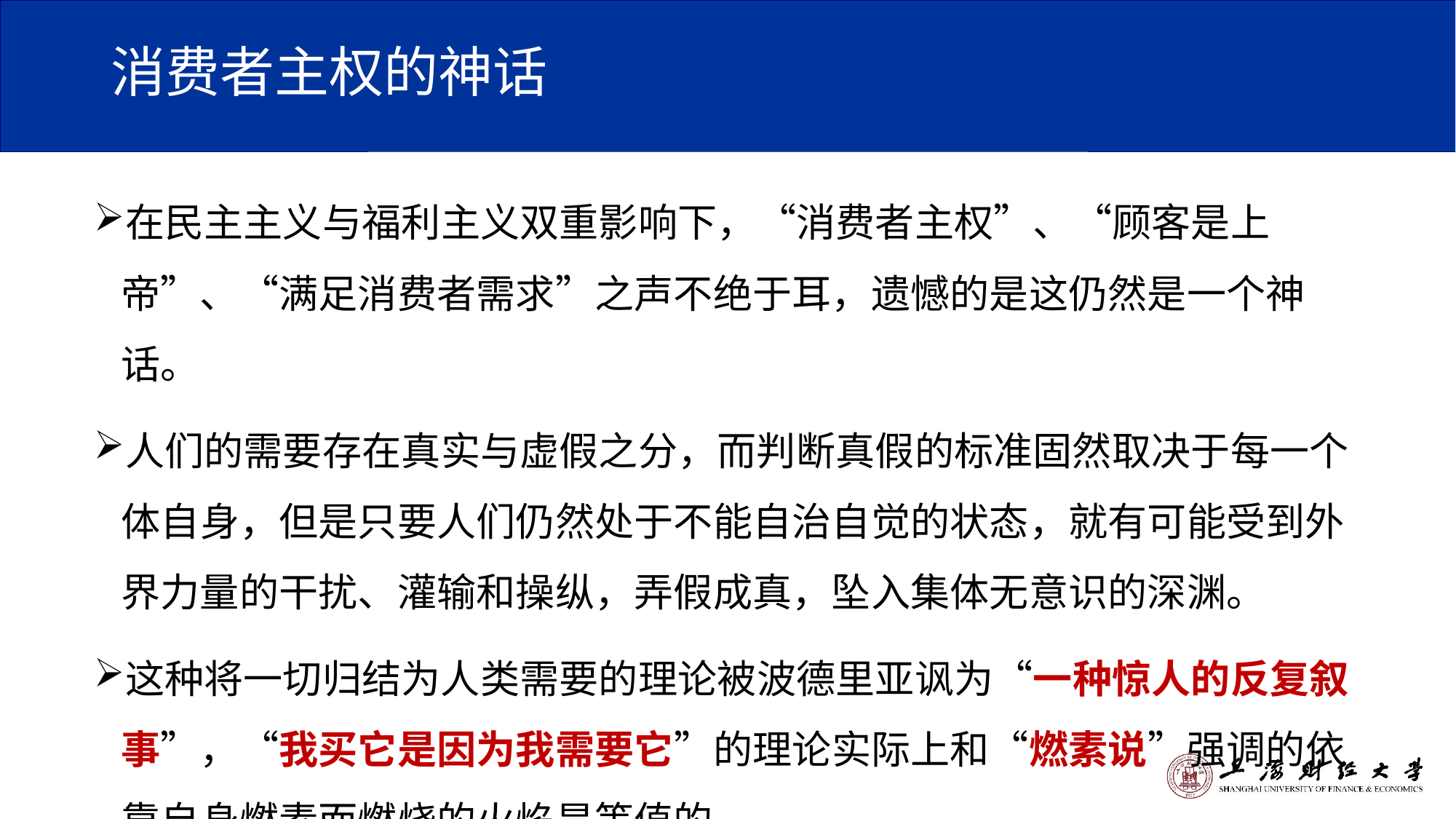

# 消费者主权的神话
在民主主义与福利主义双重影响下，“消费者主权”、“顾客是上帝”、“满足消费者需求”之声不绝于耳，遗憾的是这仍然是一个神话。
人们的需要存在真实与虚假之分，而判断真假的标准固然取决于每一个体自身，但是只要人们仍然处于不能自治自觉的状态，就有可能受到外界力量的干扰、灌输和操纵，弄假成真，坠入集体无意识的深渊。
这种将一切归结为人类需要的理论被波德里亚讽为“一种惊人的反复叙事”，“我买它是因为我需要它”的理论实际上和“燃素说”强调的依靠自身燃素而燃烧的火焰是等值的。